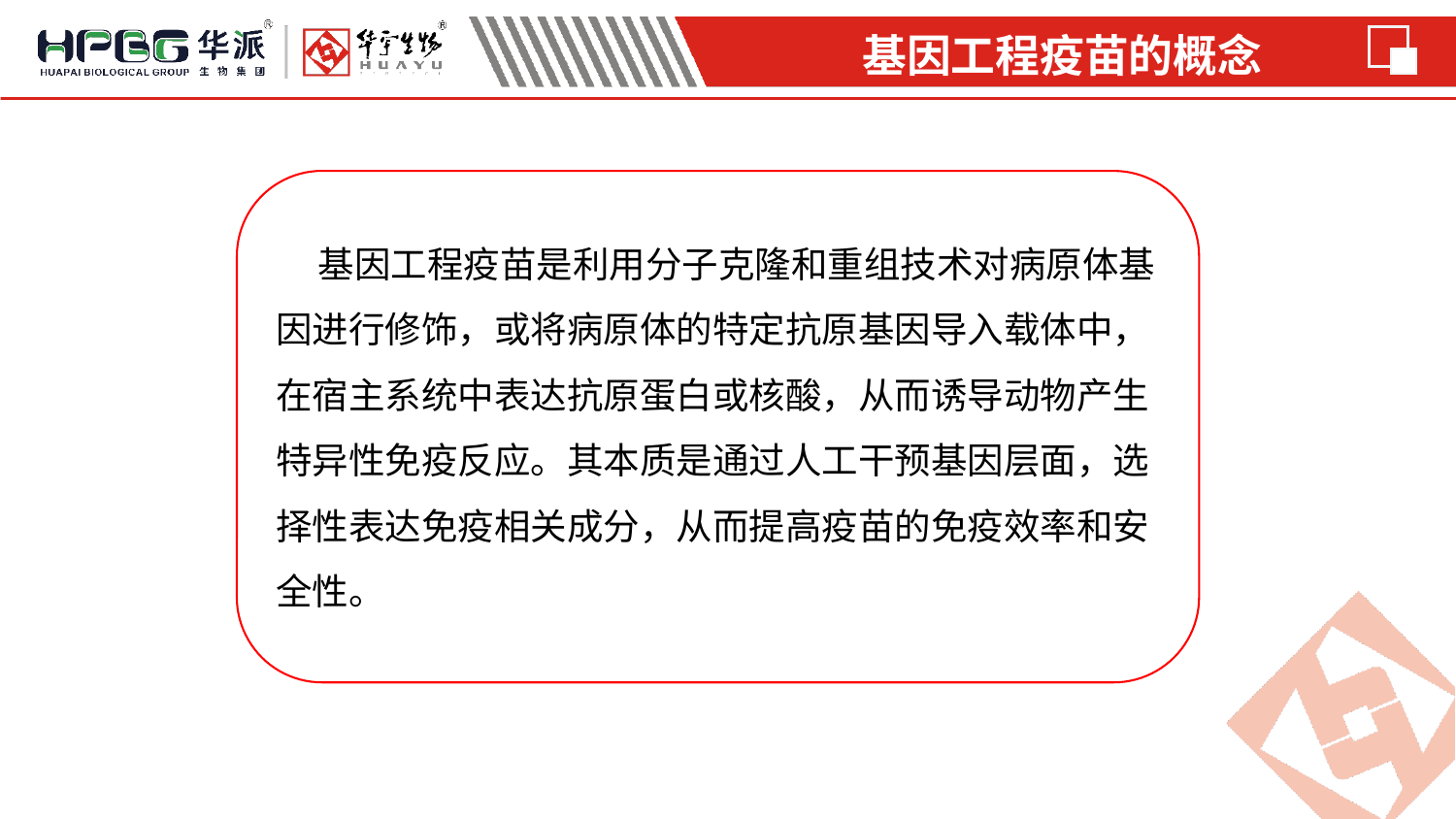

基因工程疫苗的概念

    基因工程疫苗是利用分子克隆和重组技术对病原体基因进行修饰，或将病原体的特定抗原基因导入载体中，在宿主系统中表达抗原蛋白或核酸，从而诱导动物产生特异性免疫反应。其本质是通过人工干预基因层面，选择性表达免疫相关成分，从而提高疫苗的免疫效率和安全性。

4